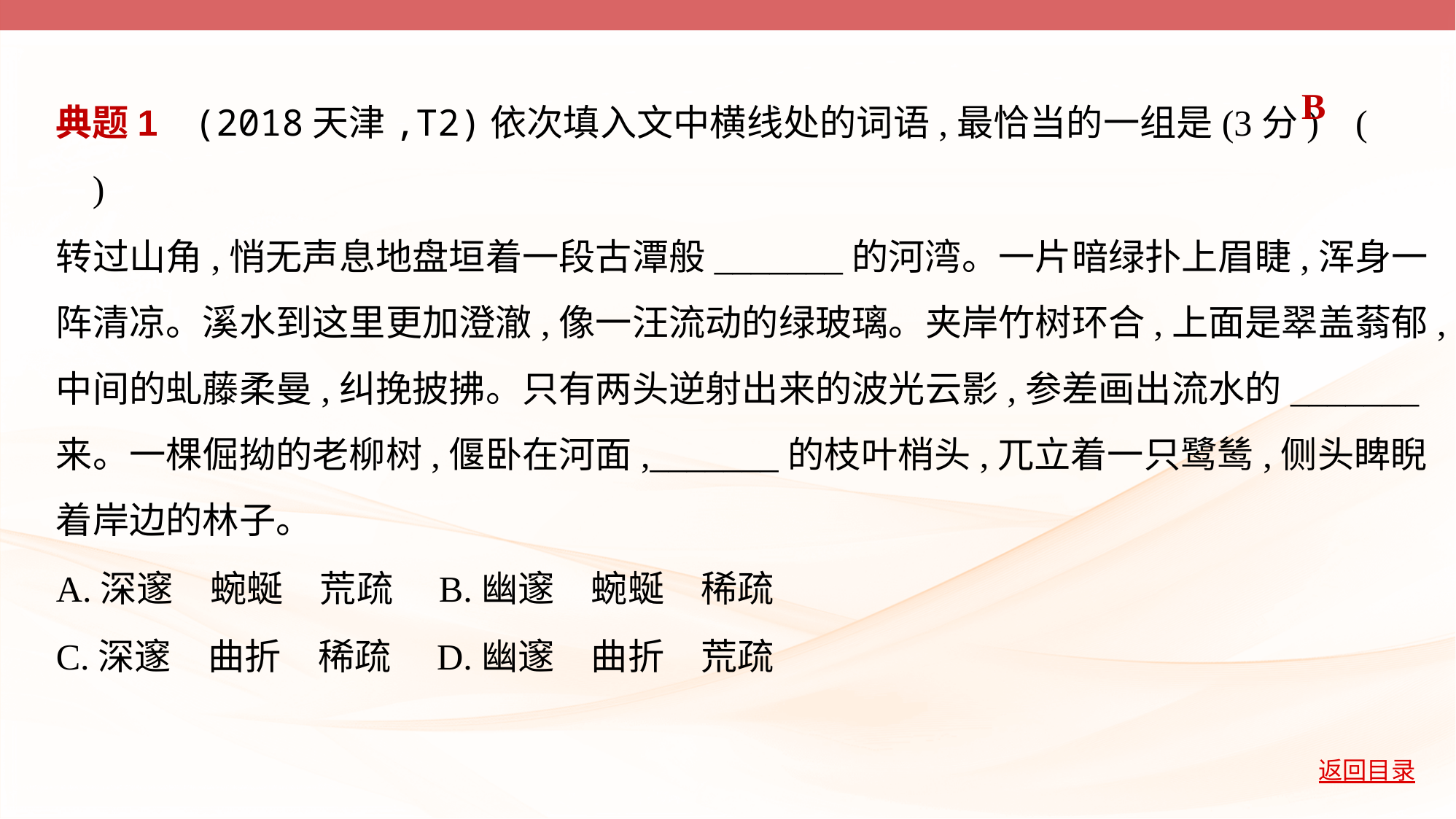

典题1    (2018天津,T2)依次填入文中横线处的词语,最恰当的一组是(3分) (          )
转过山角,悄无声息地盘垣着一段古潭般_______的河湾。一片暗绿扑上眉睫,浑身一
阵清凉。溪水到这里更加澄澈,像一汪流动的绿玻璃。夹岸竹树环合,上面是翠盖蓊郁,
中间的虬藤柔曼,纠挽披拂。只有两头逆射出来的波光云影,参差画出流水的_______
来。一棵倔拗的老柳树,偃卧在河面,_______的枝叶梢头,兀立着一只鹭鸶,侧头睥睨
着岸边的林子。
A.深邃　蜿蜒　荒疏　B.幽邃　蜿蜒　稀疏
C.深邃　曲折　稀疏　D.幽邃　曲折　荒疏
B